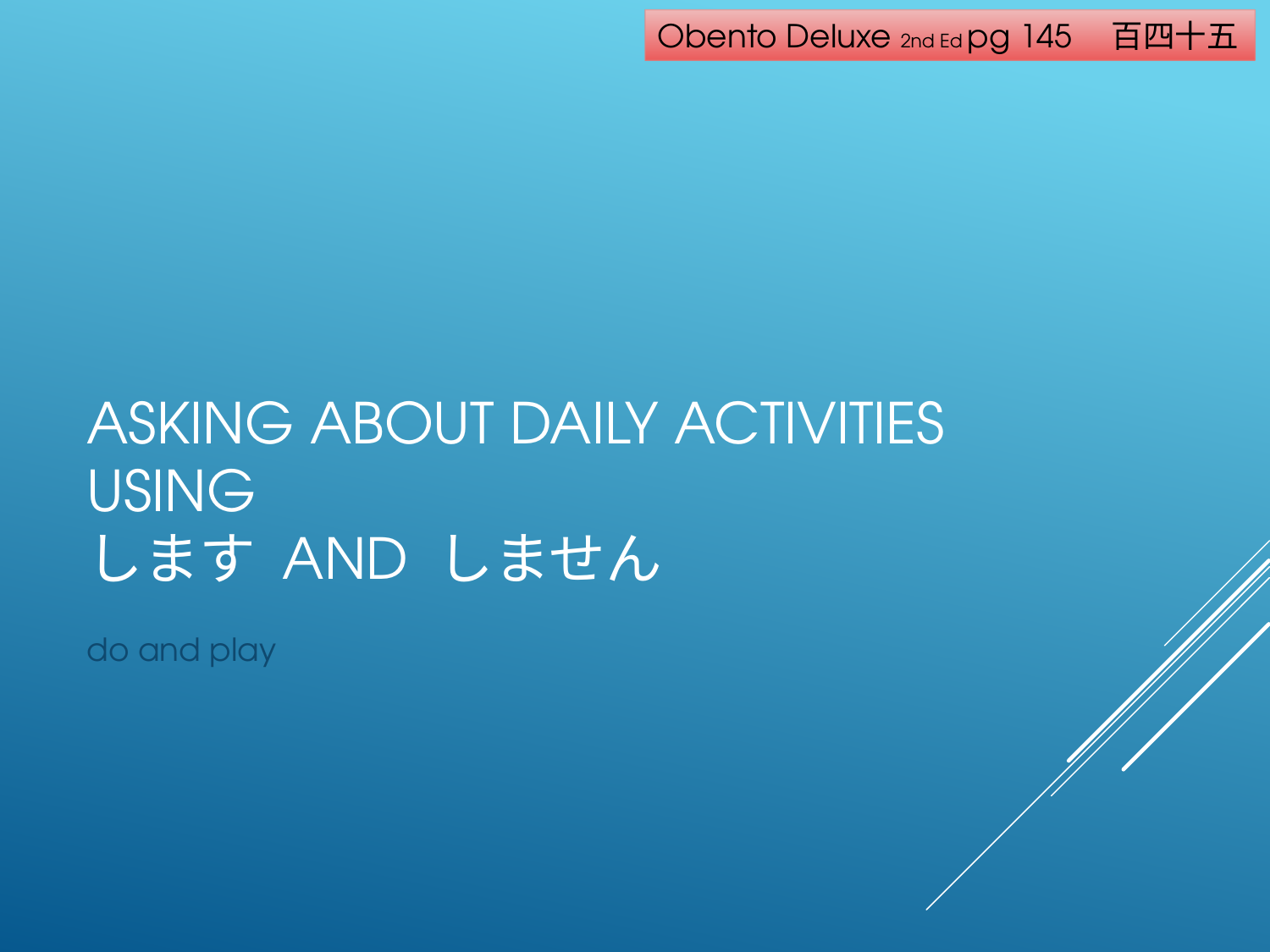

Obento Deluxe 2nd Ed pg 145　百四十五
# Asking about daily activities using　 します and しません
do and play